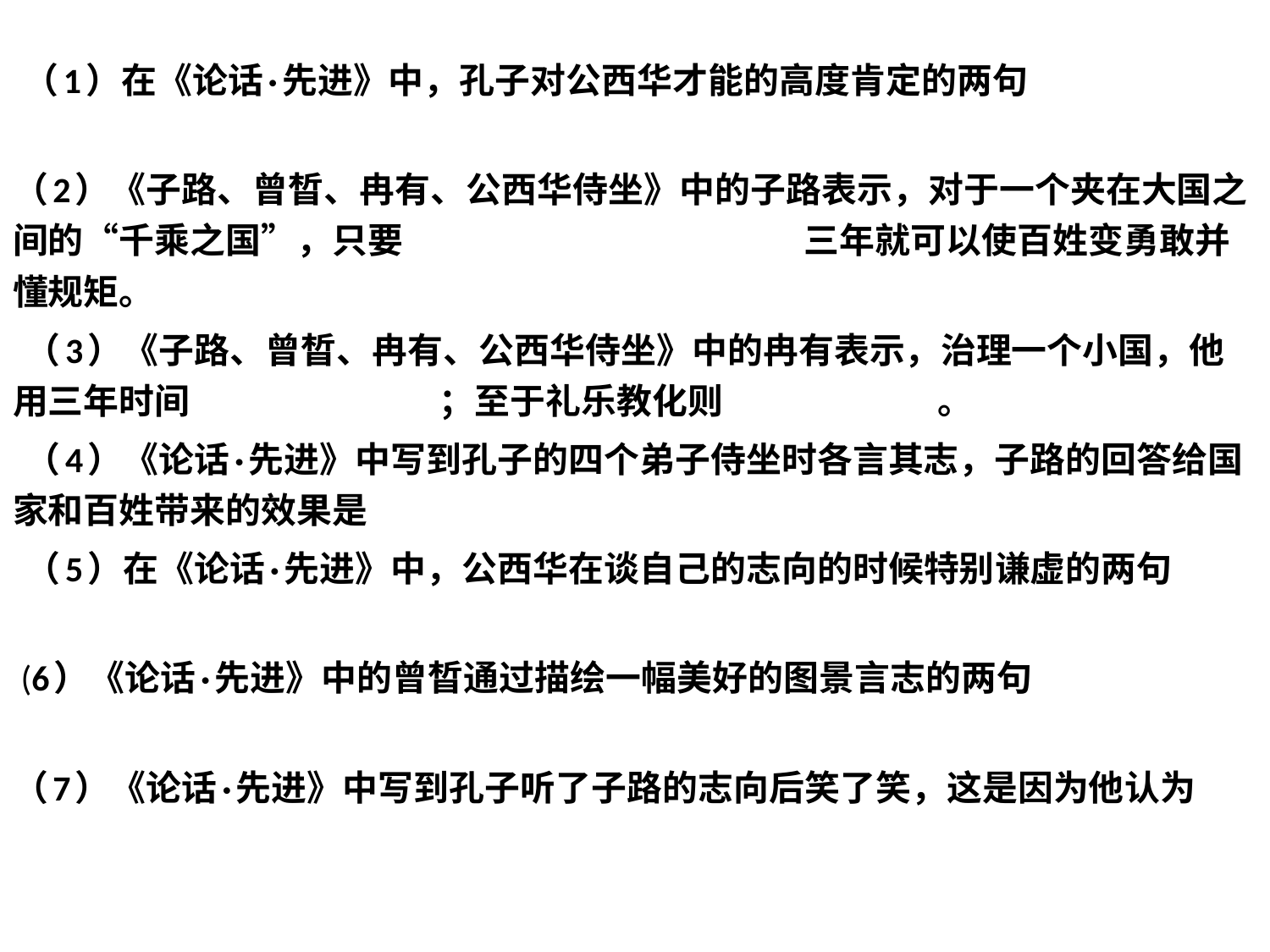

（1）在《论话·先进》中，孔子对公西华才能的高度肯定的两句赤也为之小， 孰能为之大
（2）《子路、曾晳、冉有、公西华侍坐》中的子路表示，对于一个夹在大国之间的“千乘之国”，只要加之以师旅 ,因之以饥馑.三年就可以使百姓变勇敢并懂规矩。
 （3）《子路、曾晳、冉有、公西华侍坐》中的冉有表示，治理一个小国，他用三年时间，“可使足民”；至于礼乐教化则“以俟君子”。
 （4）《论话·先进》中写到孔子的四个弟子侍坐时各言其志，子路的回答给国家和百姓带来的效果是可使有勇， 且知方也
 （5）在《论话·先进》中，公西华在谈自己的志向的时候特别谦虚的两句非曰能之 ，愿学焉
 (6）《论话·先进》中的曾晳通过描绘一幅美好的图景言志的两句浴乎沂， 风乎舞雩
（7）《论话·先进》中写到孔子听了子路的志向后笑了笑，这是因为他认为为国以礼， 其言不让

#